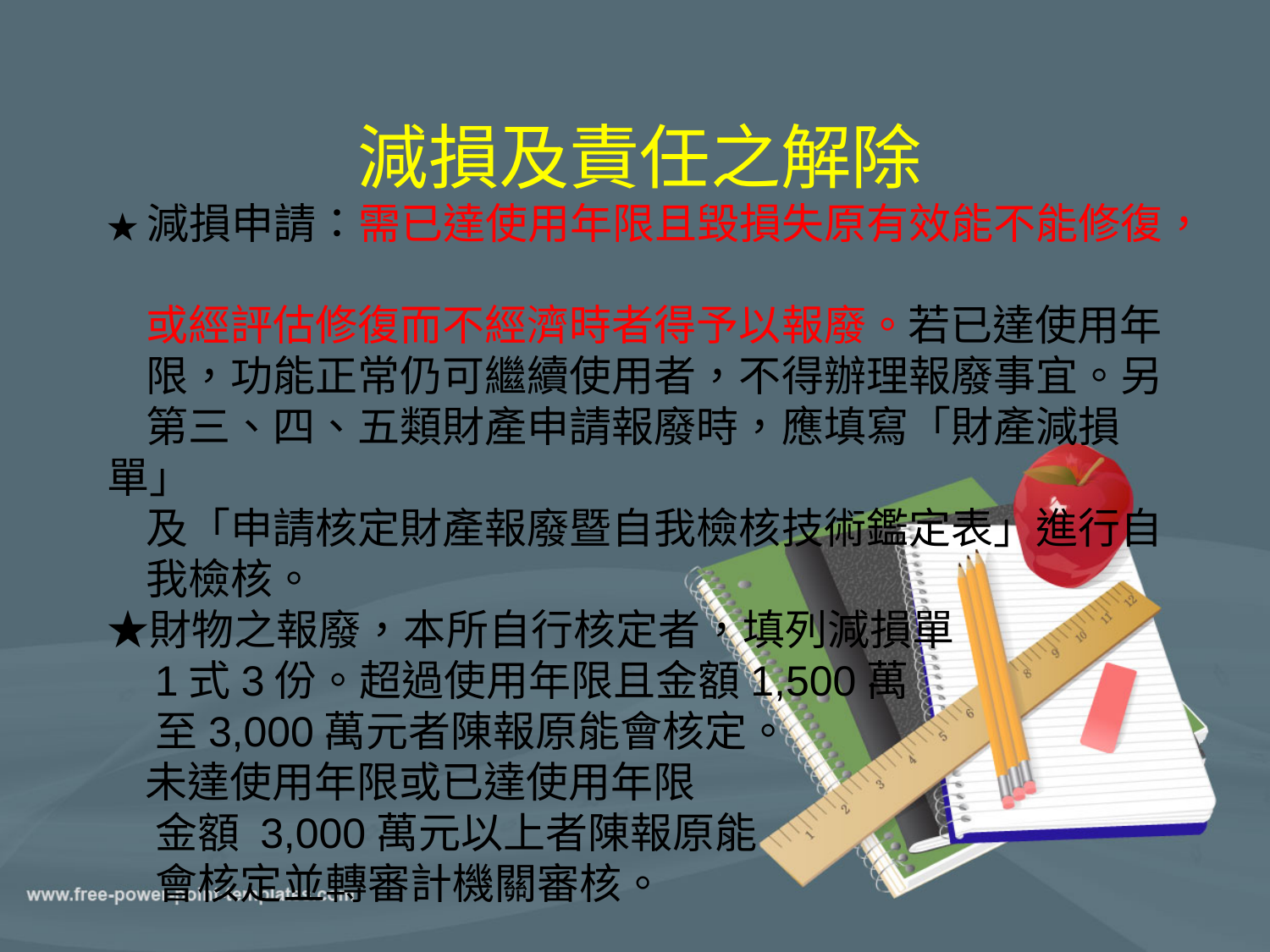

減損及責任之解除
★減損申請：需已達使用年限且毀損失原有效能不能修復，
   或經評估修復而不經濟時者得予以報廢。若已達使用年
   限，功能正常仍可繼續使用者，不得辦理報廢事宜。另
   第三、四、五類財產申請報廢時，應填寫「財產減損單」
   及「申請核定財產報廢暨自我檢核技術鑑定表」進行自
   我檢核。
★財物之報廢，本所自行核定者，填列減損單
    1式3份。超過使用年限且金額1,500萬
    至3,000萬元者陳報原能會核定。
    未達使用年限或已達使用年限
    金額 3,000萬元以上者陳報原能
    會核定並轉審計機關審核。